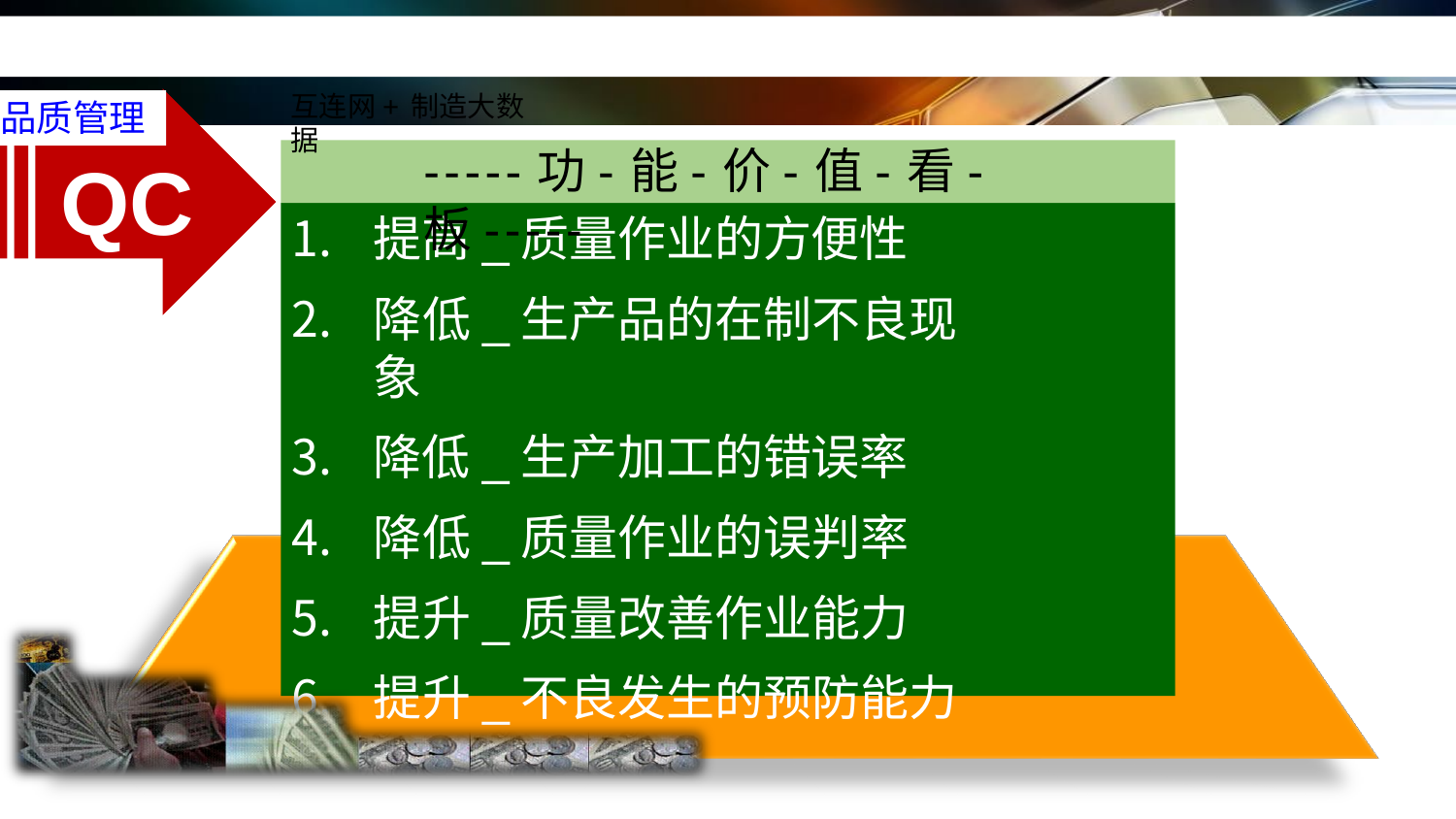

互连网+制造大数据

品质管理
-----功-能-价-值-看-板-----

QC
提高_质量作业的方便性
降低_生产品的在制不良现象
降低_生产加工的错误率
降低_质量作业的误判率
提升_质量改善作业能力
提升_不良发生的预防能力